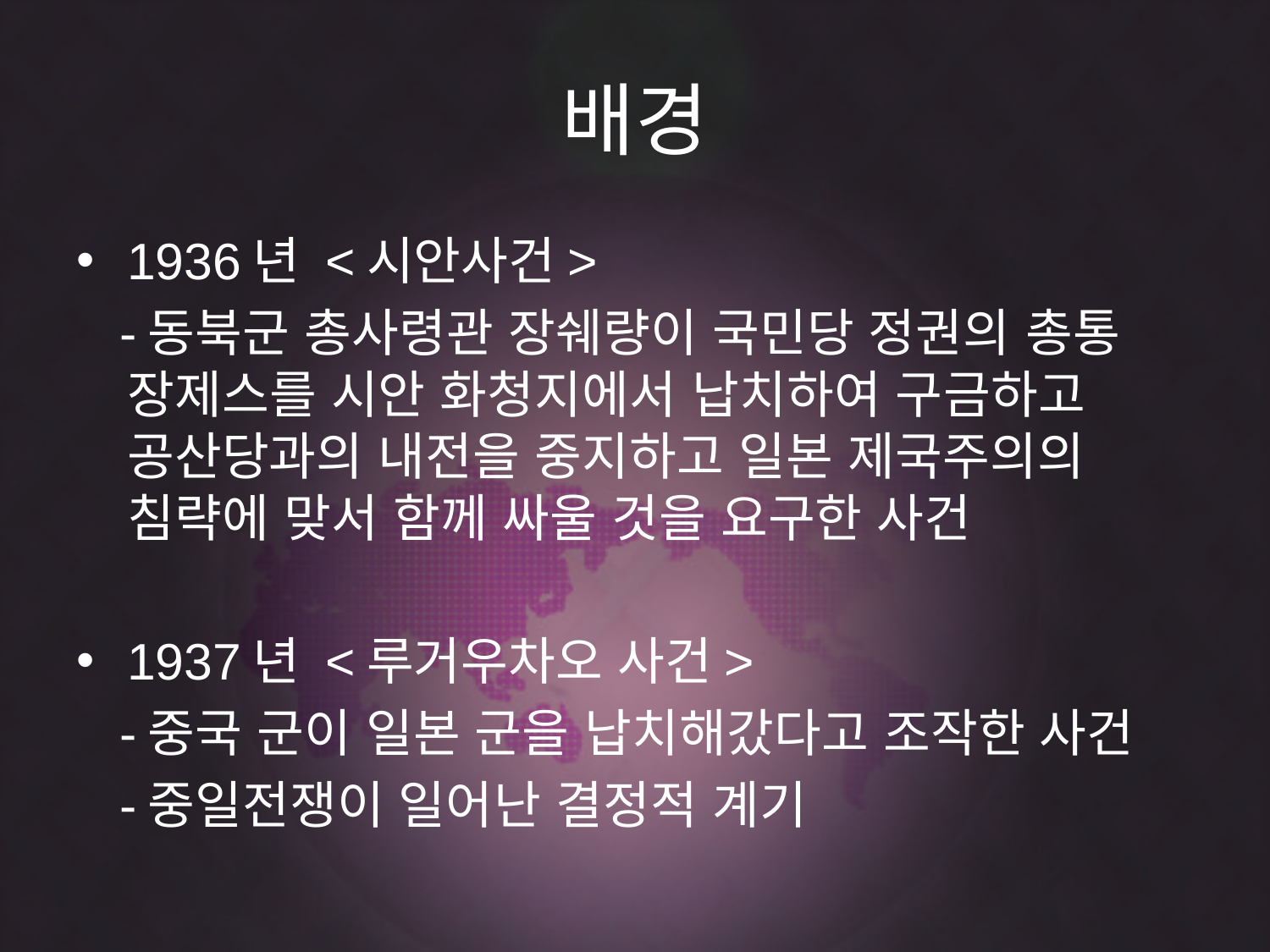

# 배경
1936년 <시안사건>
   -동북군 총사령관 장쉐량이 국민당 정권의 총통 장제스를 시안 화청지에서 납치하여 구금하고 공산당과의 내전을 중지하고 일본 제국주의의 침략에 맞서 함께 싸울 것을 요구한 사건

1937년 <루거우차오 사건>
   -중국 군이 일본 군을 납치해갔다고 조작한 사건
   -중일전쟁이 일어난 결정적 계기